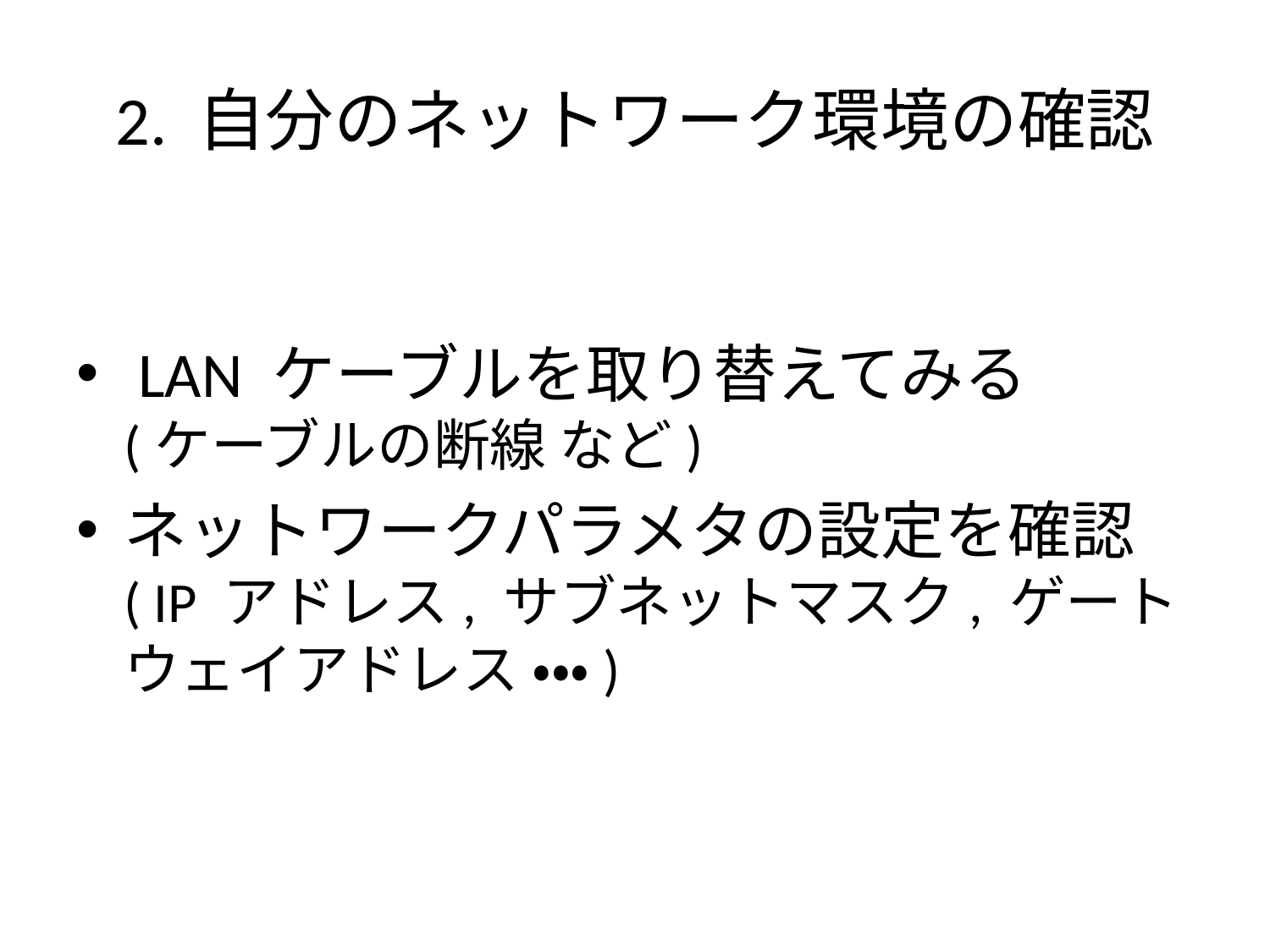

# 2. 自分のネットワーク環境の確認
 LAN ケーブルを取り替えてみる (ケーブルの断線 など)
ネットワークパラメタの設定を確認( IP アドレス, サブネットマスク, ゲートウェイアドレス ・・・)